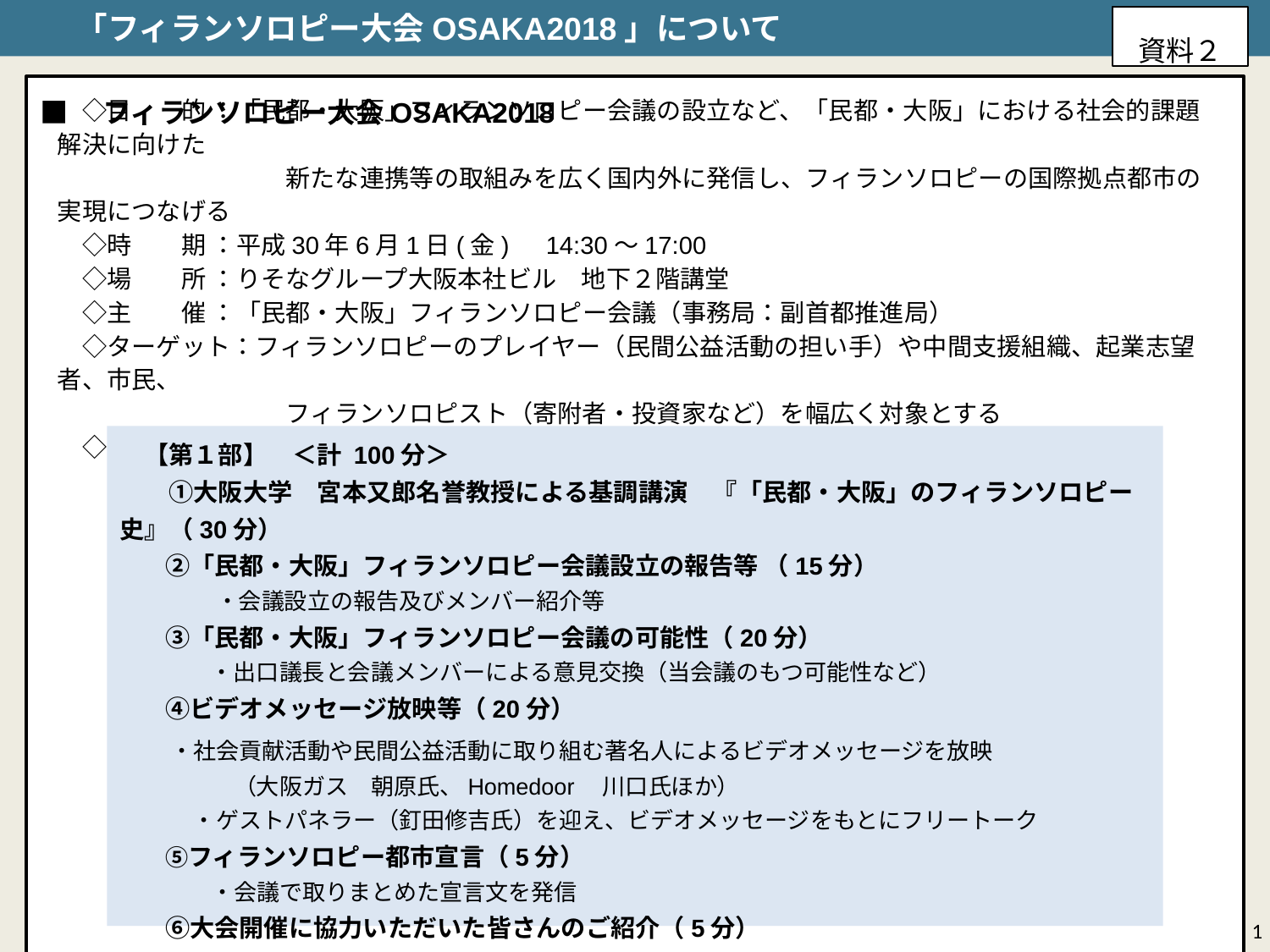

「フィランソロピー大会OSAKA2018」について
資料２

■　フィランソロピー大会OSAKA2018
　◇目　　的 ：「民都・大阪」フィランソロピー会議の設立など、「民都・大阪」における社会的課題解決に向けた
　　　　　　　　 　新たな連携等の取組みを広く国内外に発信し、フィランソロピーの国際拠点都市の実現につなげる
　◇時　　期 ：平成30年6月1日(金)　14:30～17:00
　◇場　　所 ：りそなグループ大阪本社ビル　地下２階講堂
　◇主　　催 ：「民都・大阪」フィランソロピー会議（事務局：副首都推進局）
　◇ターゲット：フィランソロピーのプレイヤー（民間公益活動の担い手）や中間支援組織、起業志望者、市民、
　　　　　　　　　 フィランソロピスト（寄附者・投資家など）を幅広く対象とする
　◇内　　容 ：２部構成
　【第１部】　＜計 100分＞
　　①大阪大学　宮本又郎名誉教授による基調講演　『「民都・大阪」のフィランソロピー史』（30分）
　　②「民都・大阪」フィランソロピー会議設立の報告等 （15分）
　　　　 ・会議設立の報告及びメンバー紹介等
　　③「民都・大阪」フィランソロピー会議の可能性（20分）
　　　　・出口議長と会議メンバーによる意見交換（当会議のもつ可能性など）
　　④ビデオメッセージ放映等（20分）
       ・社会貢献活動や民間公益活動に取り組む著名人によるビデオメッセージを放映
　　　　　（大阪ガス　朝原氏、Homedoor　川口氏ほか）
　　　 ・ゲストパネラー（釘田修吉氏）を迎え、ビデオメッセージをもとにフリートーク
　　⑤フィランソロピー都市宣言（5分）
　　　　・会議で取りまとめた宣言文を発信
　　⑥大会開催に協力いただいた皆さんのご紹介（5分）

1
1